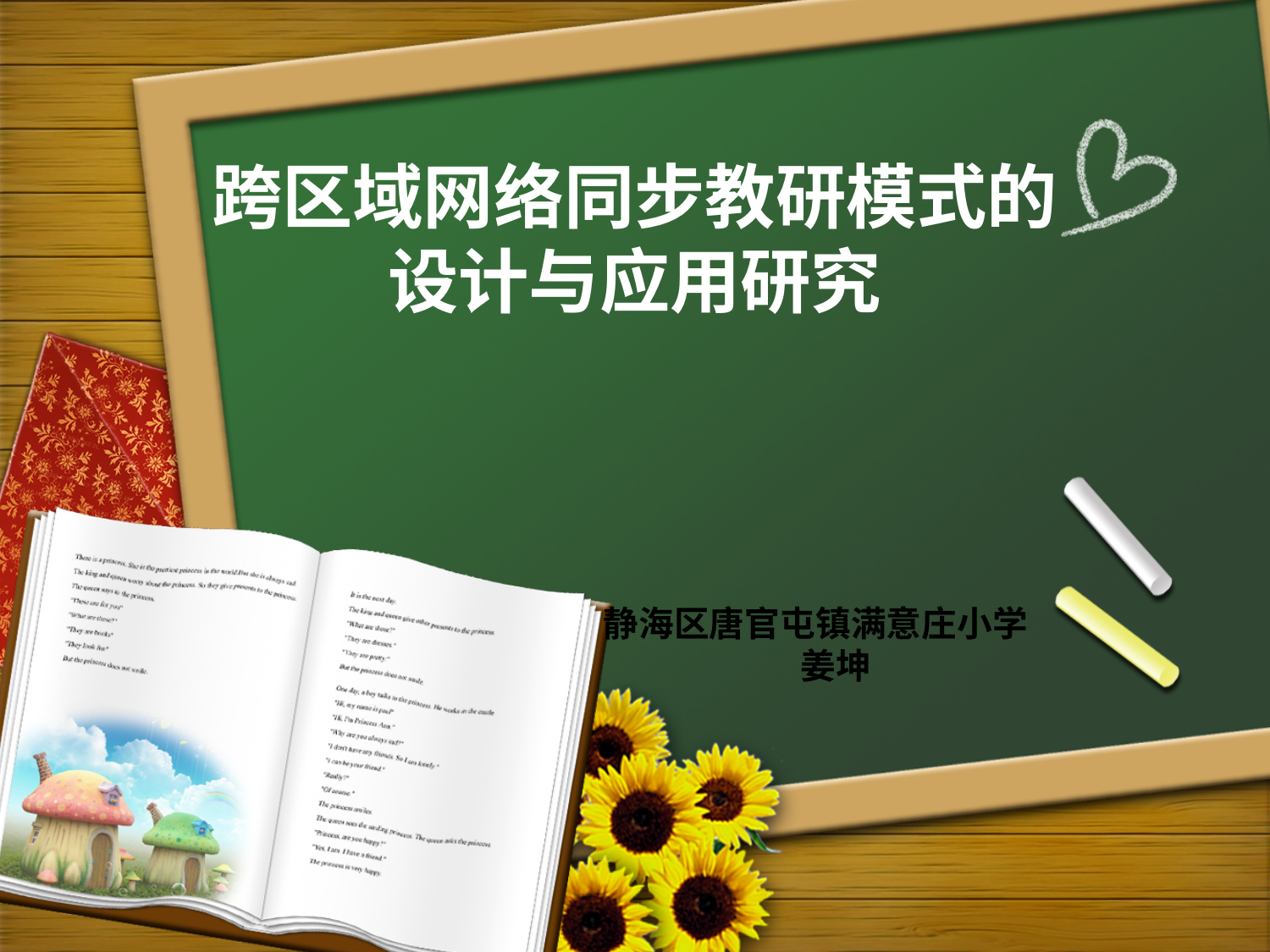

# 跨区域网络同步教研模式的设计与应用研究
静海区唐官屯镇满意庄小学
  姜坤